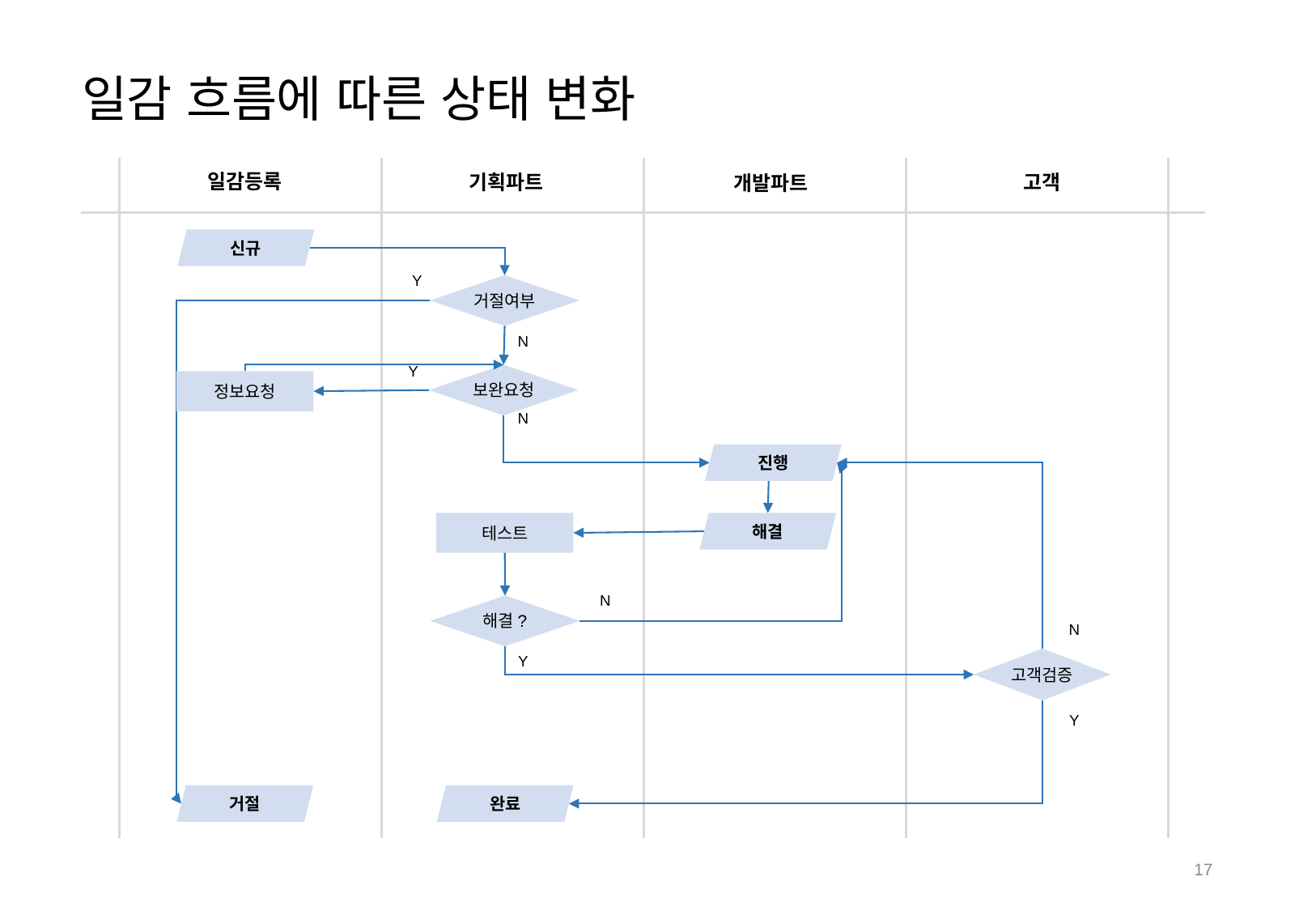

# 일감 흐름에 따른 상태 변화
일감등록
고객
기획파트
개발파트
신규
Y
거절여부
N
Y
보완요청
정보요청
N
진행
테스트
해결
N
해결?
N
Y
고객검증
Y
거절
완료
17